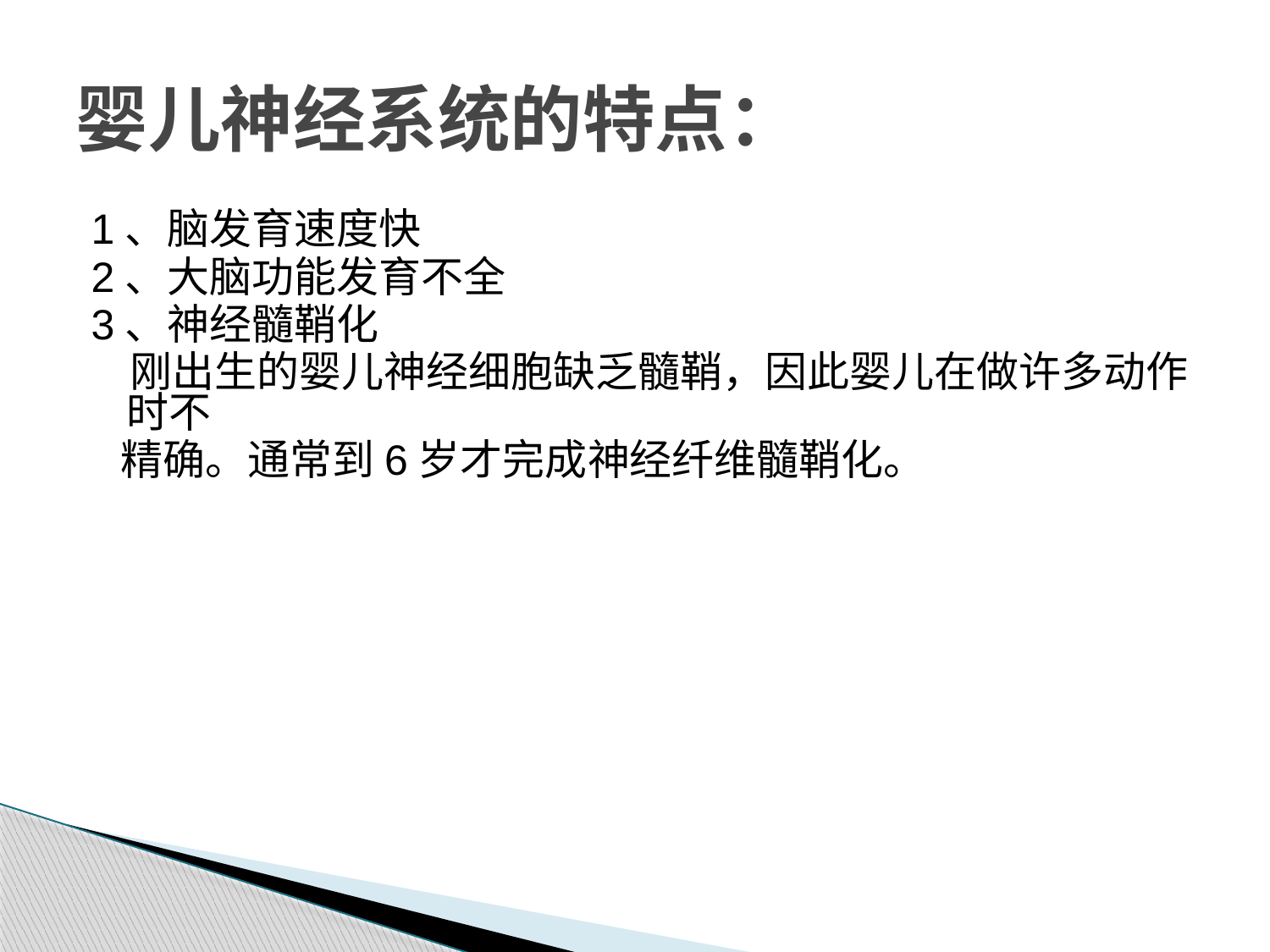

# 婴儿神经系统的特点：
1、脑发育速度快
2、大脑功能发育不全
3、神经髓鞘化
   刚出生的婴儿神经细胞缺乏髓鞘，因此婴儿在做许多动作时不
  精确。通常到6岁才完成神经纤维髓鞘化。